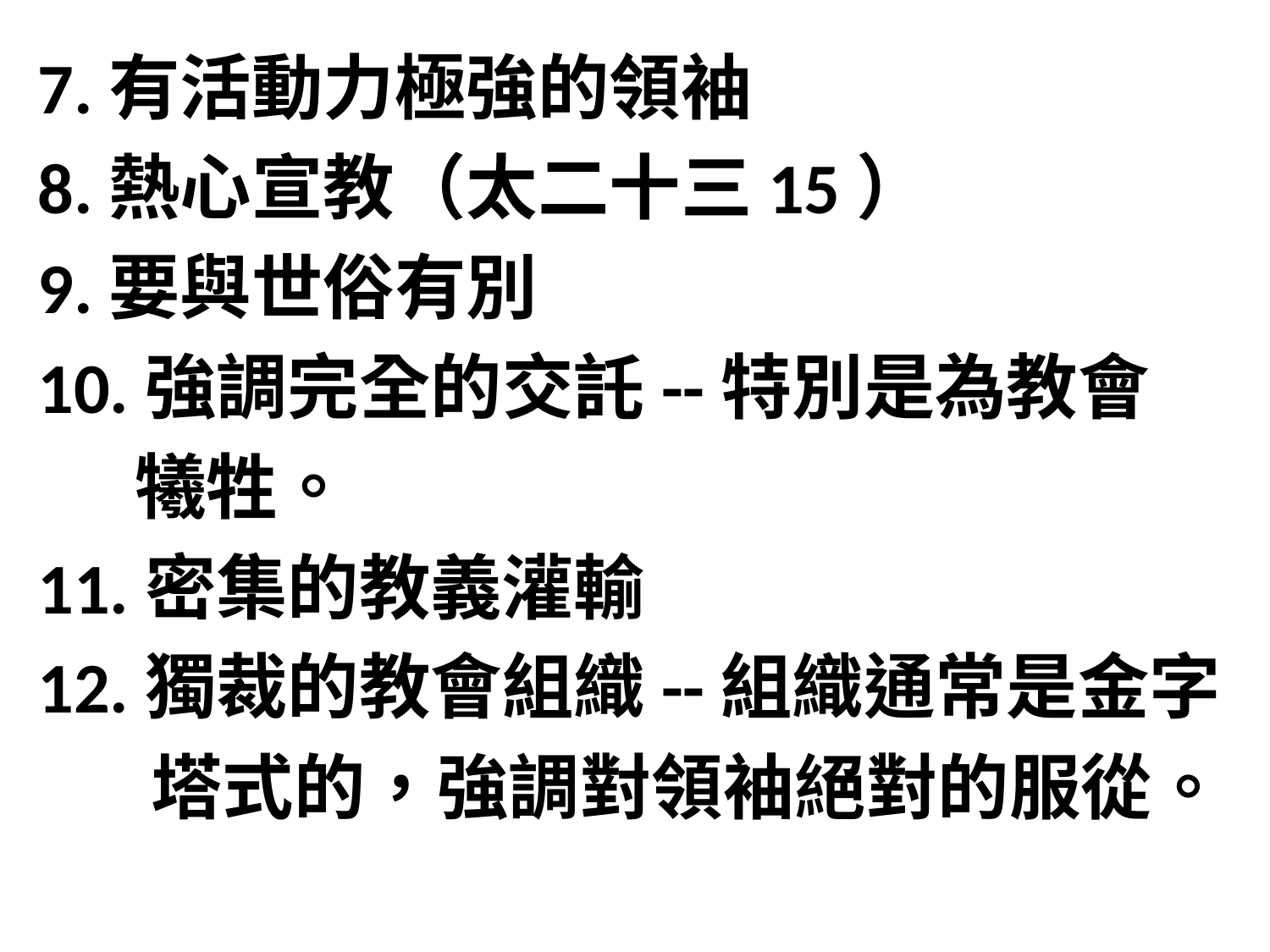

7.有活動力極強的領袖
8.熱心宣教（太二十三15）
9.要與世俗有別
10.強調完全的交託--特別是為教會
     犧牲。
11.密集的教義灌輸
12.獨裁的教會組織--組織通常是金字
      塔式的，強調對領袖絕對的服從。